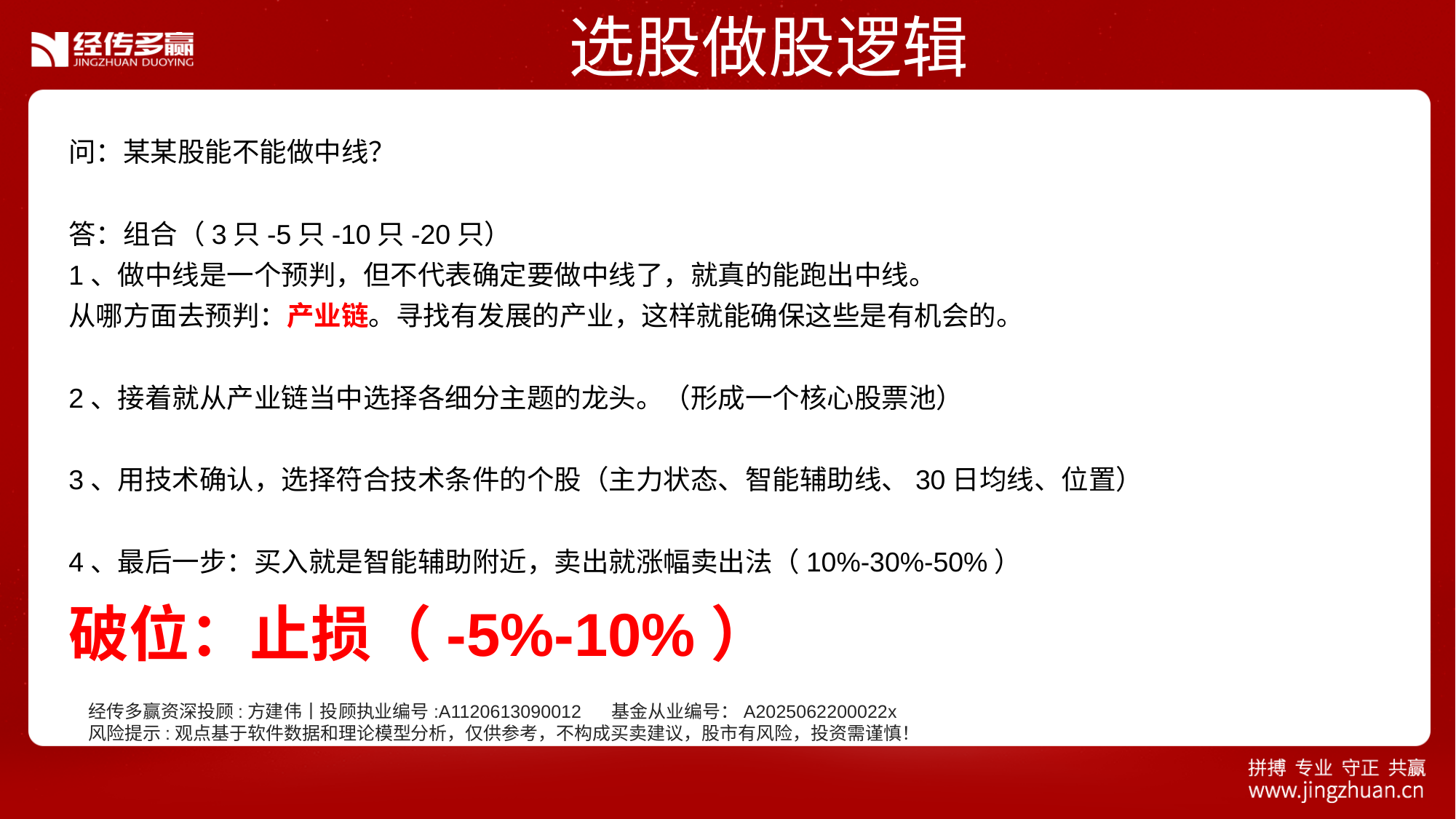

选股做股逻辑
问：某某股能不能做中线？

答：组合（3只-5只-10只-20只）
1、做中线是一个预判，但不代表确定要做中线了，就真的能跑出中线。
从哪方面去预判：产业链。寻找有发展的产业，这样就能确保这些是有机会的。

2、接着就从产业链当中选择各细分主题的龙头。（形成一个核心股票池）

3、用技术确认，选择符合技术条件的个股（主力状态、智能辅助线、30日均线、位置）

4、最后一步：买入就是智能辅助附近，卖出就涨幅卖出法（10%-30%-50%）
破位：止损（-5%-10%）